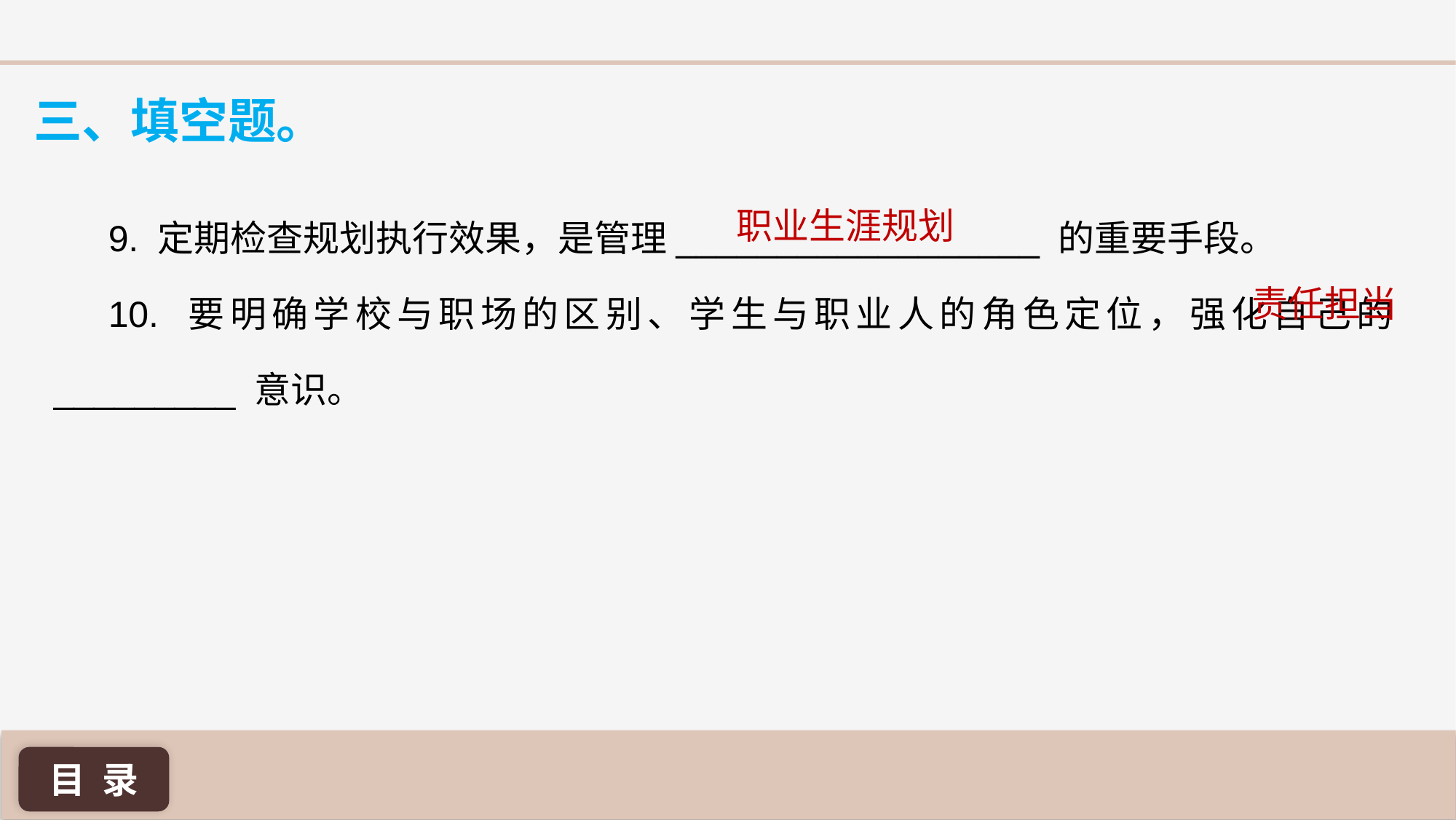

三、填空题。
9. 定期检查规划执行效果，是管理__________________ 的重要手段。
10. 要明确学校与职场的区别、学生与职业人的角色定位，强化自己的_________ 意识。
职业生涯规划
责任担当